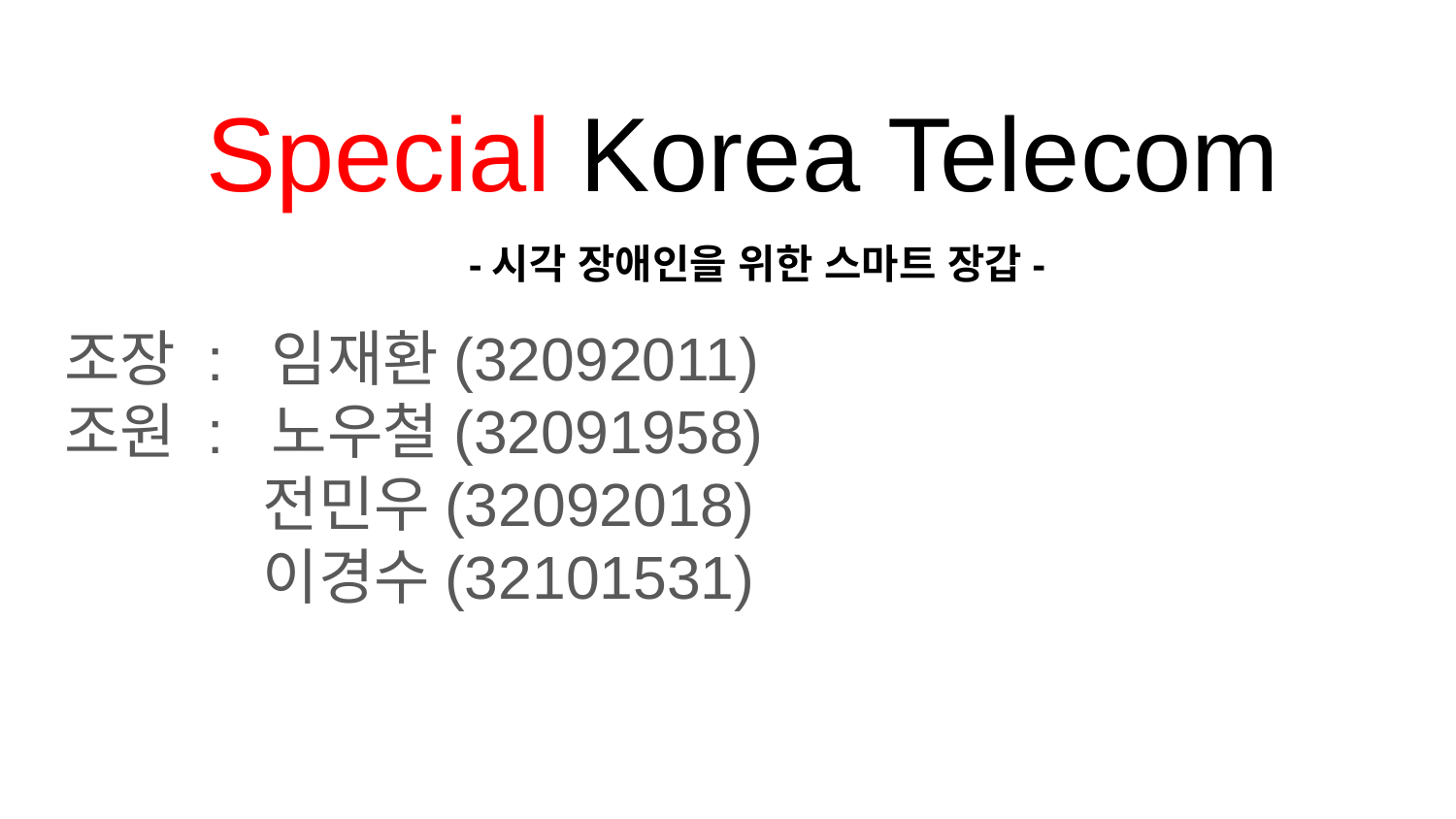

# Special Korea Telecom
-시각 장애인을 위한 스마트 장갑-
조장 :  임재환(32092011)
조원 :  노우철(32091958)
           전민우(32092018)
           이경수(32101531)